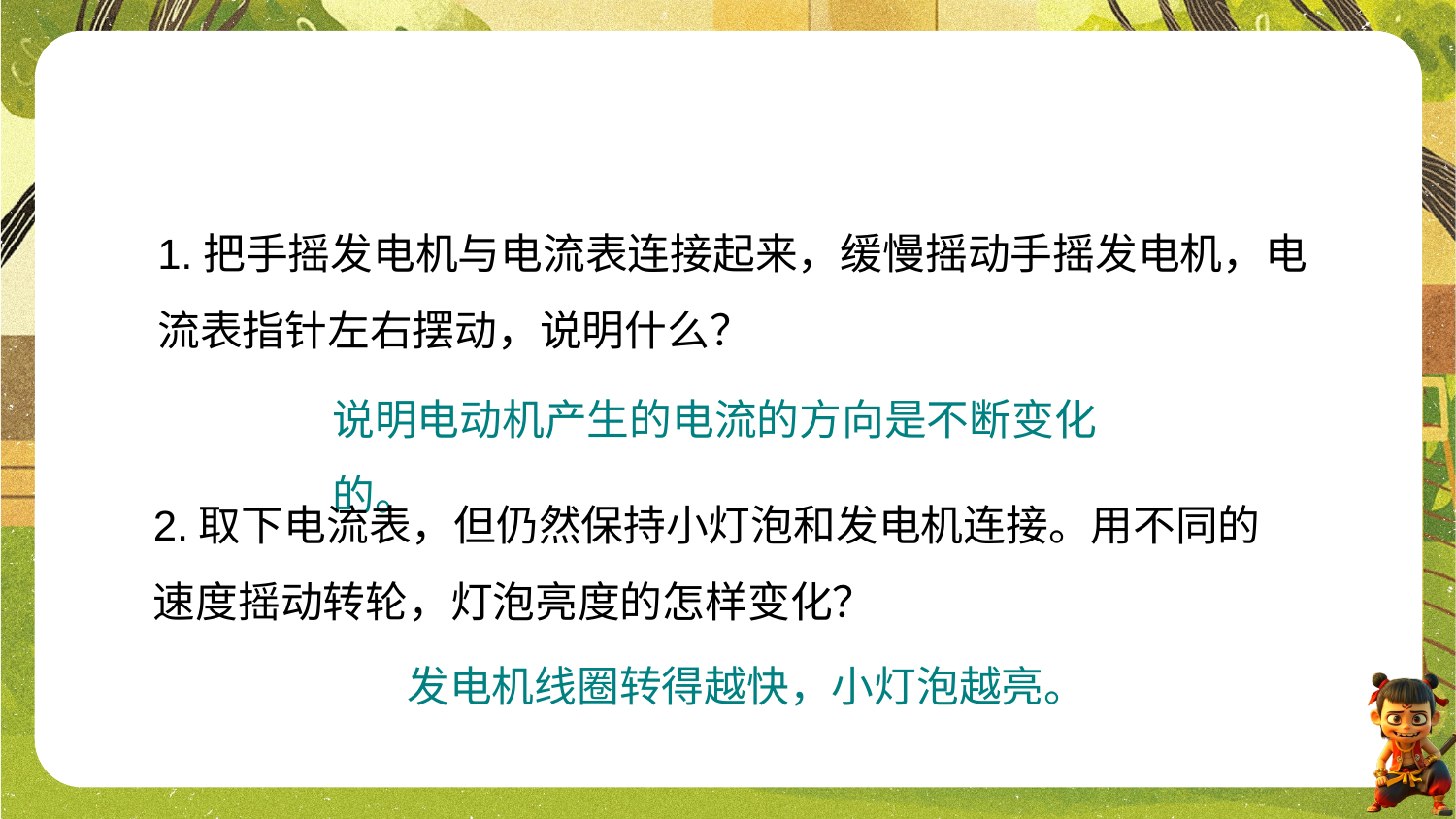

1.把手摇发电机与电流表连接起来，缓慢摇动手摇发电机，电流表指针左右摆动，说明什么？
说明电动机产生的电流的方向是不断变化的。
2.取下电流表，但仍然保持小灯泡和发电机连接。用不同的速度摇动转轮，灯泡亮度的怎样变化？
发电机线圈转得越快，小灯泡越亮。